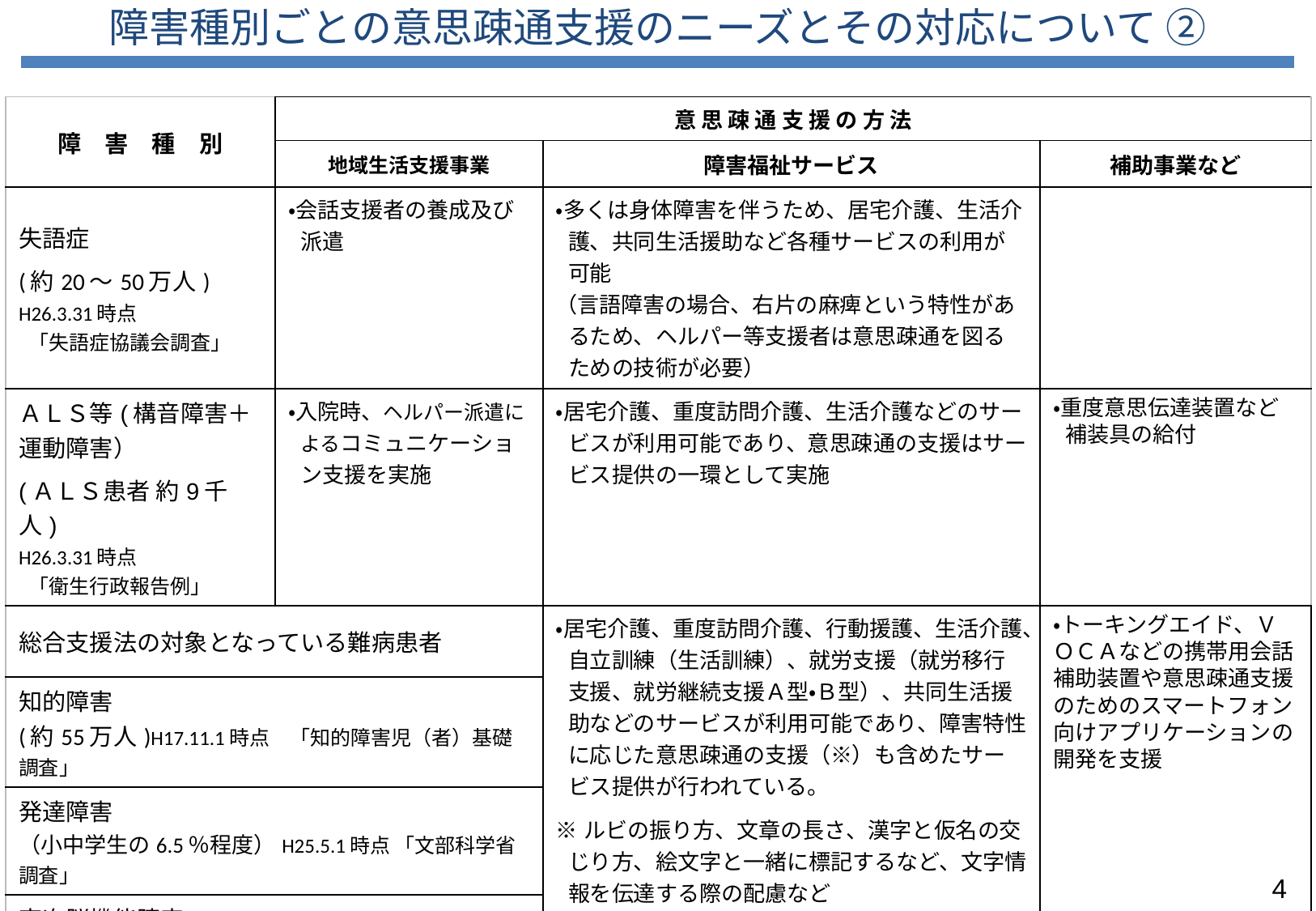

障害種別ごとの意思疎通支援のニーズとその対応について ➁
| 障　害　種　別 | 意 思 疎 通 支 援 の 方 法 |  |  |
| --- | --- | --- | --- |
|  | 地域生活支援事業 | 障害福祉サービス | 補助事業など |
| 失語症 (約20～50万人) H26.3.31時点 「失語症協議会調査」 | ・会話支援者の養成及び派遣 | ・多くは身体障害を伴うため、居宅介護、生活介護、共同生活援助など各種サービスの利用が可能 （言語障害の場合、右片の麻痺という特性があるため、ヘルパー等支援者は意思疎通を図るための技術が必要） |  |
| ＡＬＳ等(構音障害＋運動障害） (ＡＬＳ患者 約9千人) H26.3.31時点 「衛生行政報告例」 | ・入院時、ヘルパー派遣によるコミュニケーション支援を実施 | ・居宅介護、重度訪問介護、生活介護などのサービスが利用可能であり、意思疎通の支援はサービス提供の一環として実施 | ・重度意思伝達装置など補装具の給付 |
| 総合支援法の対象となっている難病患者 |  | ・居宅介護、重度訪問介護、行動援護、生活介護、自立訓練（生活訓練）、就労支援（就労移行支援、就労継続支援Ａ型・Ｂ型）、共同生活援助などのサービスが利用可能であり、障害特性に応じた意思疎通の支援（※）も含めたサービス提供が行われている。 ※ルビの振り方、文章の長さ、漢字と仮名の交じり方、絵文字と一緒に標記するなど、文字情報を伝達する際の配慮など | ・トーキングエイド、ＶＯＣＡなどの携帯用会話補助装置や意思疎通支援のためのスマートフォン向けアプリケーションの開発を支援 |
| 知的障害 (約55万人)H17.11.1時点　「知的障害児（者）基礎調査」 |  |  |  |
| 発達障害 （小中学生の6.5％程度）H25.5.1時点 「文部科学省調査」 |  |  |  |
| 高次脳機能障害 （約27万人) H13~H17調査 「高次脳機能障害支援モデル事業」 |  |  |  |
| 精神障害 （約320万人）H23.10.1時点　「患者調査」 |  |  |  |
4